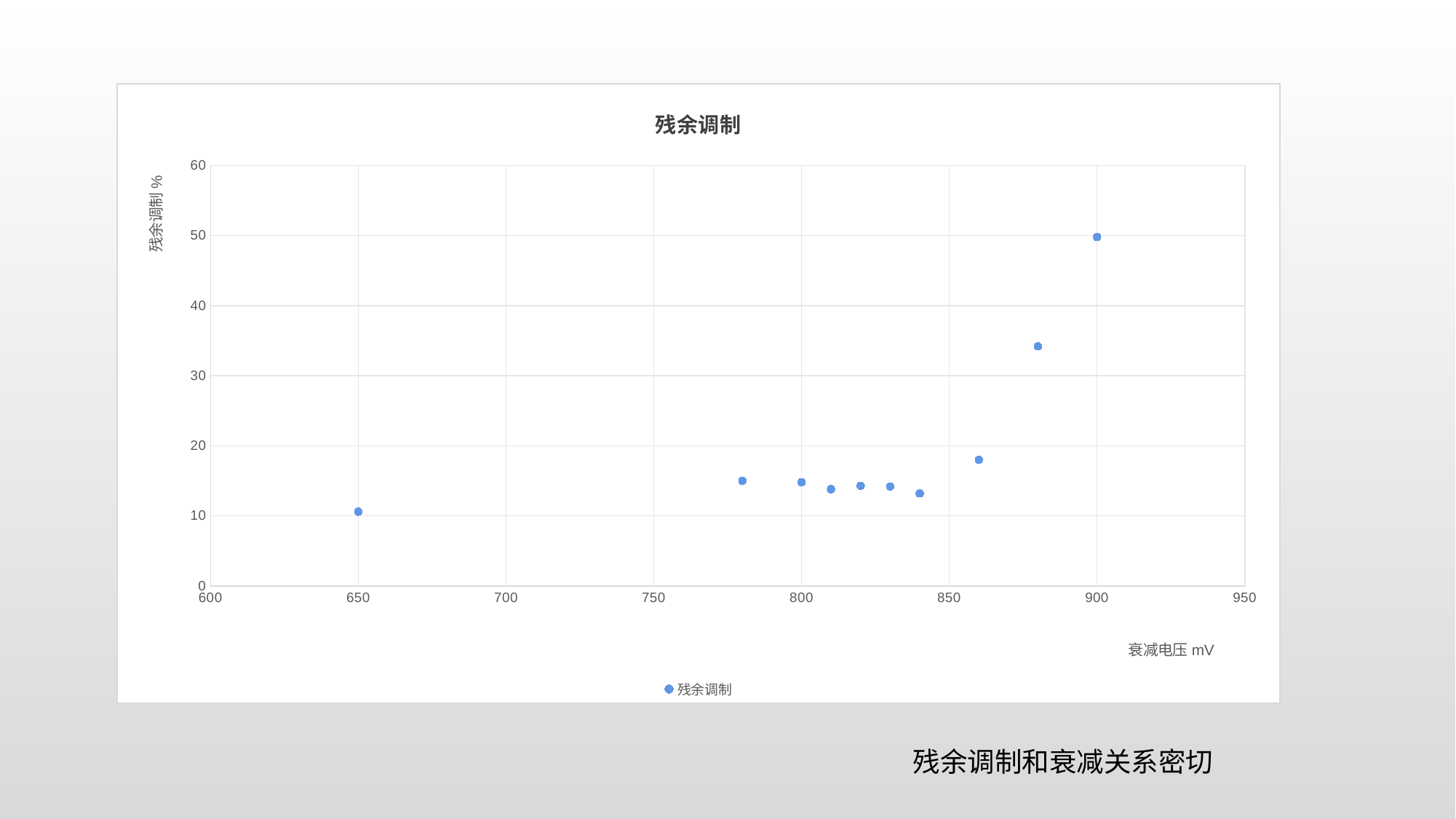

### Chart:

| Category | 残余调制 |
|---|---|
残余调制和衰减关系密切